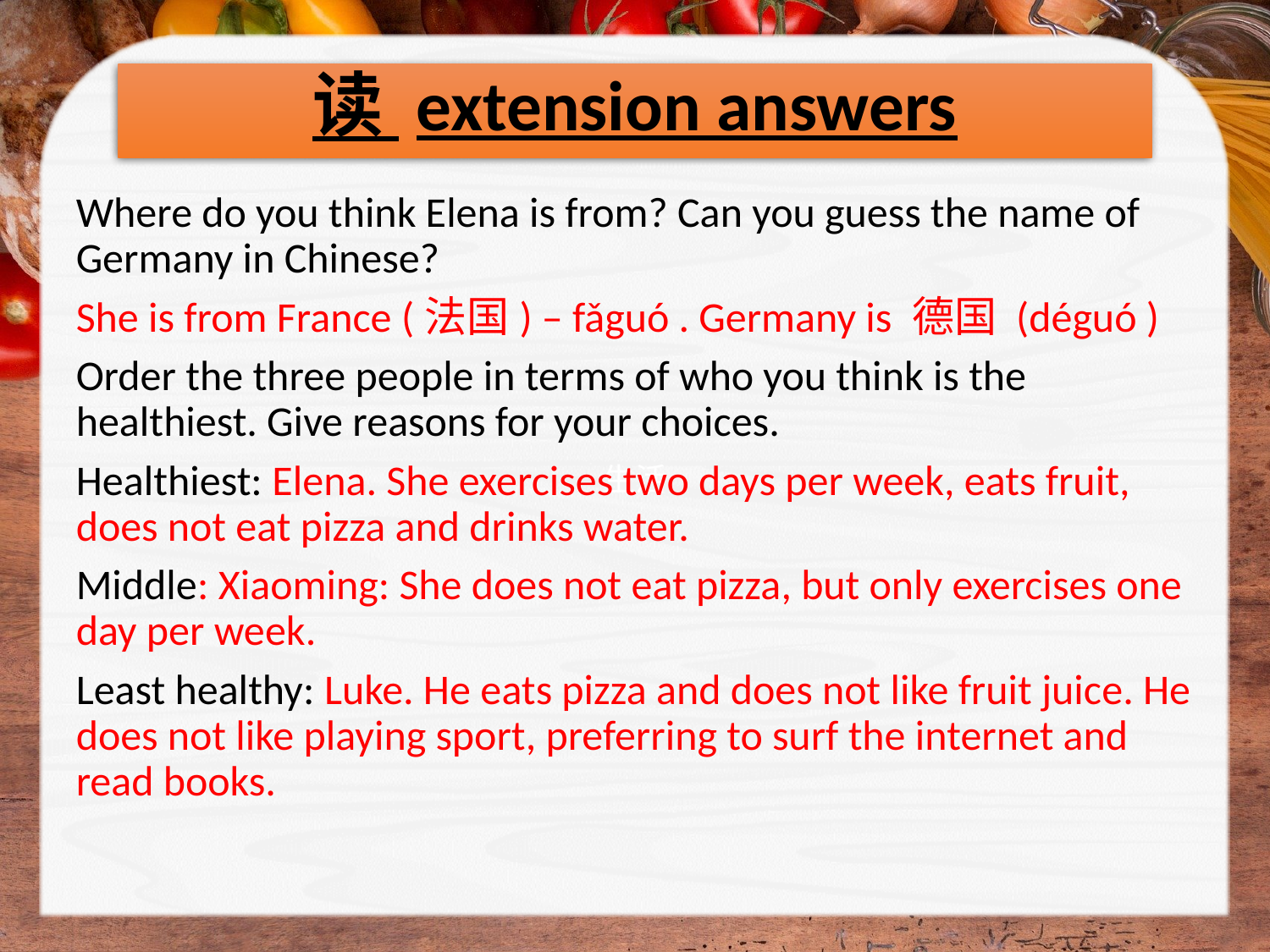

读 extension answers
Where do you think Elena is from? Can you guess the name of Germany in Chinese?
She is from France (法国) – fǎguó . Germany is 德国 (déguó )
Order the three people in terms of who you think is the healthiest. Give reasons for your choices.
Healthiest: Elena. She exercises two days per week, eats fruit, does not eat pizza and drinks water.
Middle: Xiaoming: She does not eat pizza, but only exercises one day per week.
Least healthy: Luke. He eats pizza and does not like fruit juice. He does not like playing sport, preferring to surf the internet and read books.